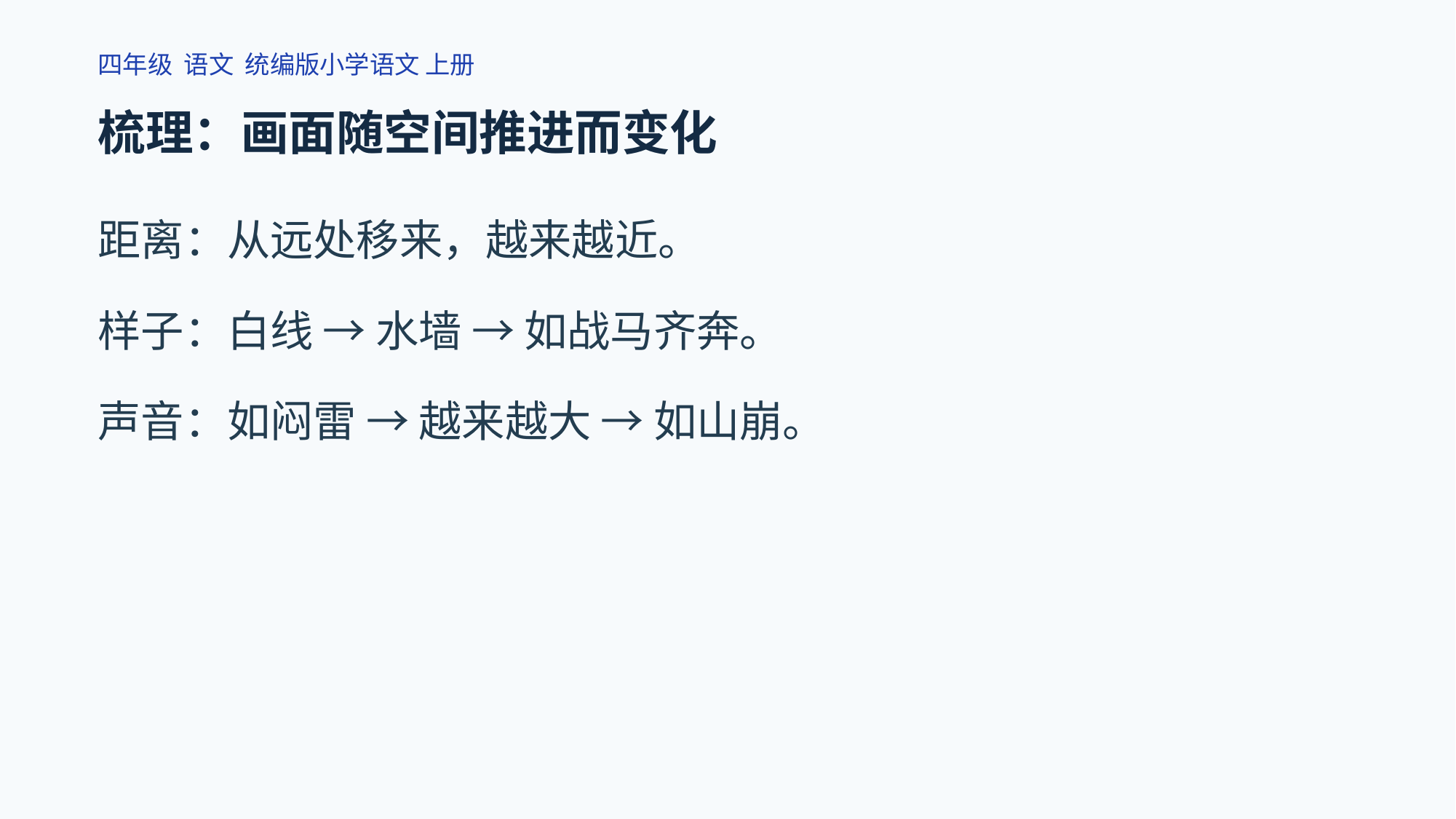

四年级  语文  统编版小学语文 上册
梳理：画面随空间推进而变化
距离：从远处移来，越来越近。
样子：白线 → 水墙 → 如战马齐奔。
声音：如闷雷 → 越来越大 → 如山崩。